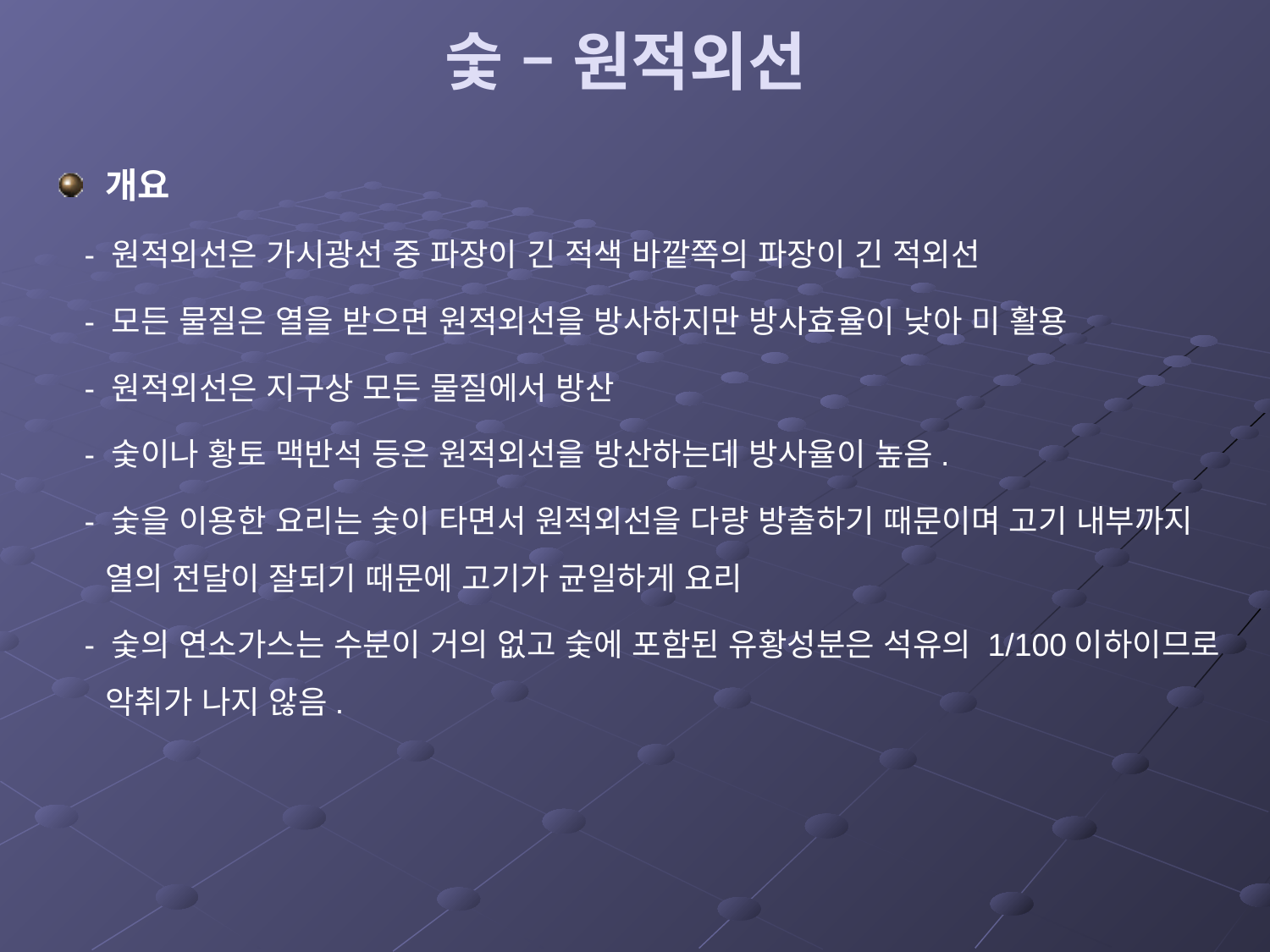

# 숯 – 원적외선
개요
   - 원적외선은 가시광선 중 파장이 긴 적색 바깥쪽의 파장이 긴 적외선
   - 모든 물질은 열을 받으면 원적외선을 방사하지만 방사효율이 낮아 미 활용
   - 원적외선은 지구상 모든 물질에서 방산
   - 숯이나 황토 맥반석 등은 원적외선을 방산하는데 방사율이 높음.
   - 숯을 이용한 요리는 숯이 타면서 원적외선을 다량 방출하기 때문이며 고기 내부까지 열의 전달이 잘되기 때문에 고기가 균일하게 요리
   - 숯의 연소가스는 수분이 거의 없고 숯에 포함된 유황성분은 석유의 1/100이하이므로 악취가 나지 않음.